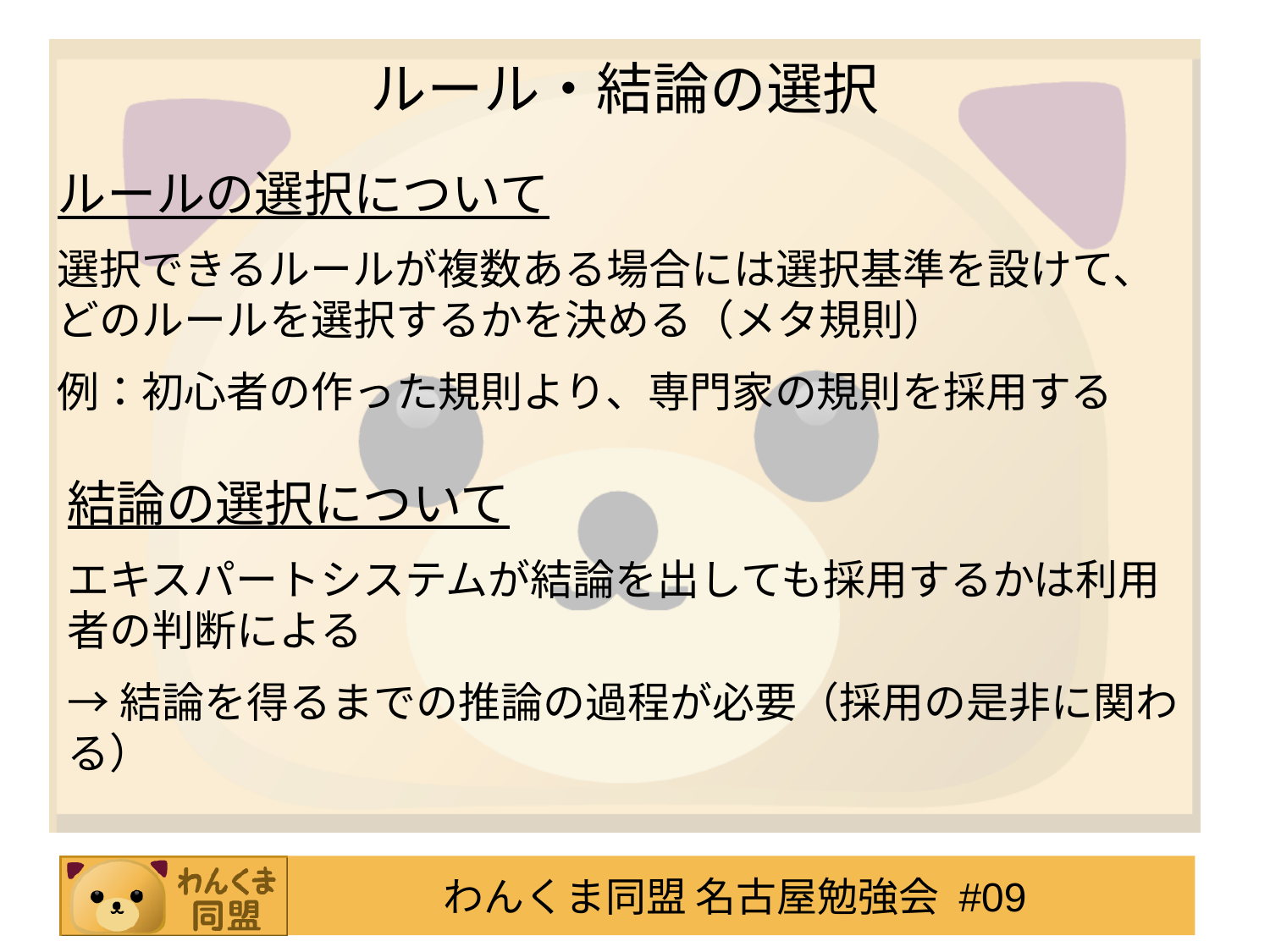

ルール・結論の選択
ルールの選択について
選択できるルールが複数ある場合には選択基準を設けて、どのルールを選択するかを決める（メタ規則）
例：初心者の作った規則より、専門家の規則を採用する
結論の選択について
エキスパートシステムが結論を出しても採用するかは利用者の判断による
→結論を得るまでの推論の過程が必要（採用の是非に関わる）